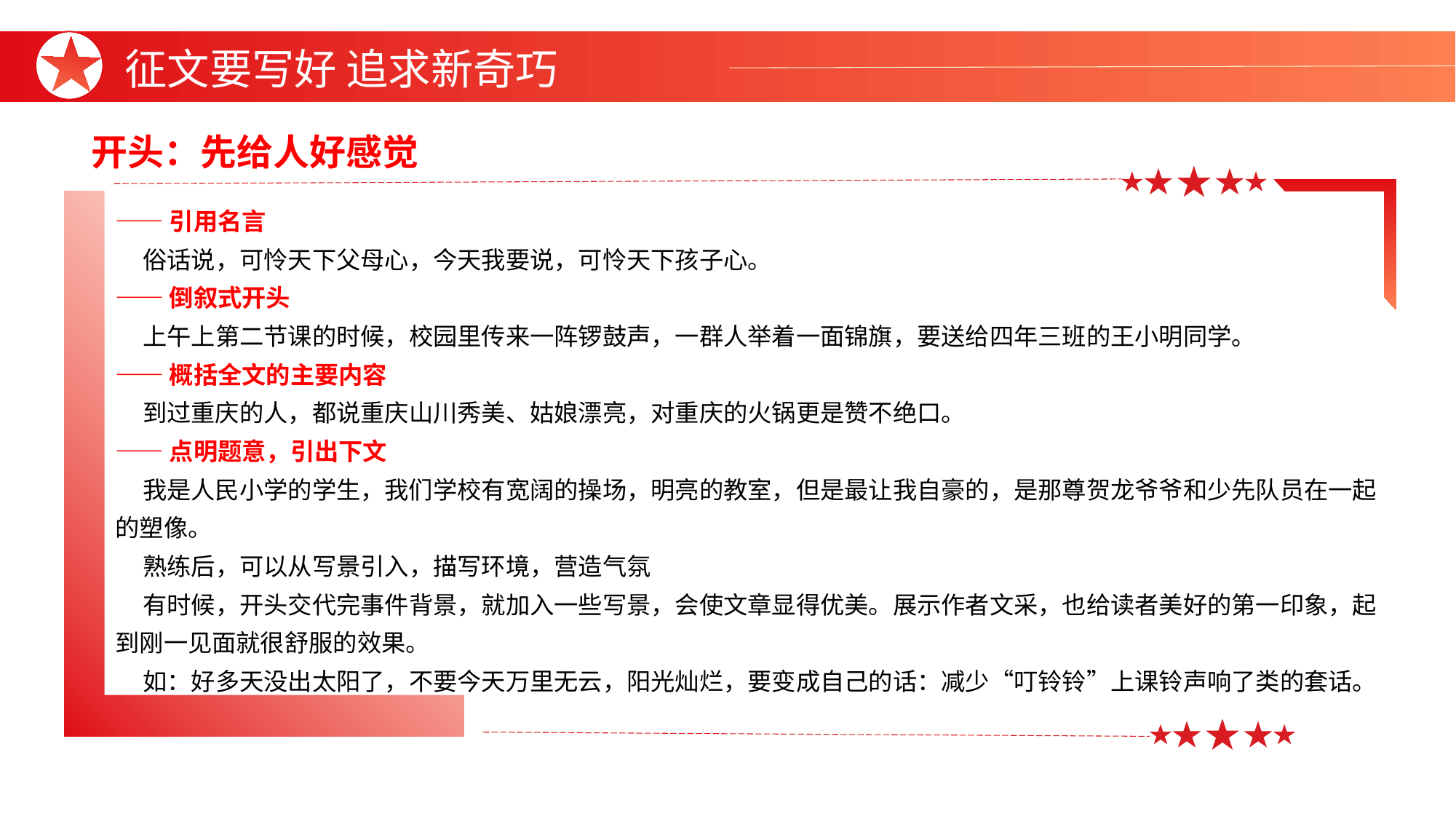

征文要写好 追求新奇巧
开头：先给人好感觉

——引用名言
    俗话说，可怜天下父母心，今天我要说，可怜天下孩子心。
——倒叙式开头
    上午上第二节课的时候，校园里传来一阵锣鼓声，一群人举着一面锦旗，要送给四年三班的王小明同学。
——概括全文的主要内容
    到过重庆的人，都说重庆山川秀美、姑娘漂亮，对重庆的火锅更是赞不绝口。
——点明题意，引出下文
    我是人民小学的学生，我们学校有宽阔的操场，明亮的教室，但是最让我自豪的，是那尊贺龙爷爷和少先队员在一起的塑像。
    熟练后，可以从写景引入，描写环境，营造气氛
    有时候，开头交代完事件背景，就加入一些写景，会使文章显得优美。展示作者文采，也给读者美好的第一印象，起到刚一见面就很舒服的效果。
    如：好多天没出太阳了，不要今天万里无云，阳光灿烂，要变成自己的话：减少“叮铃铃”上课铃声响了类的套话。